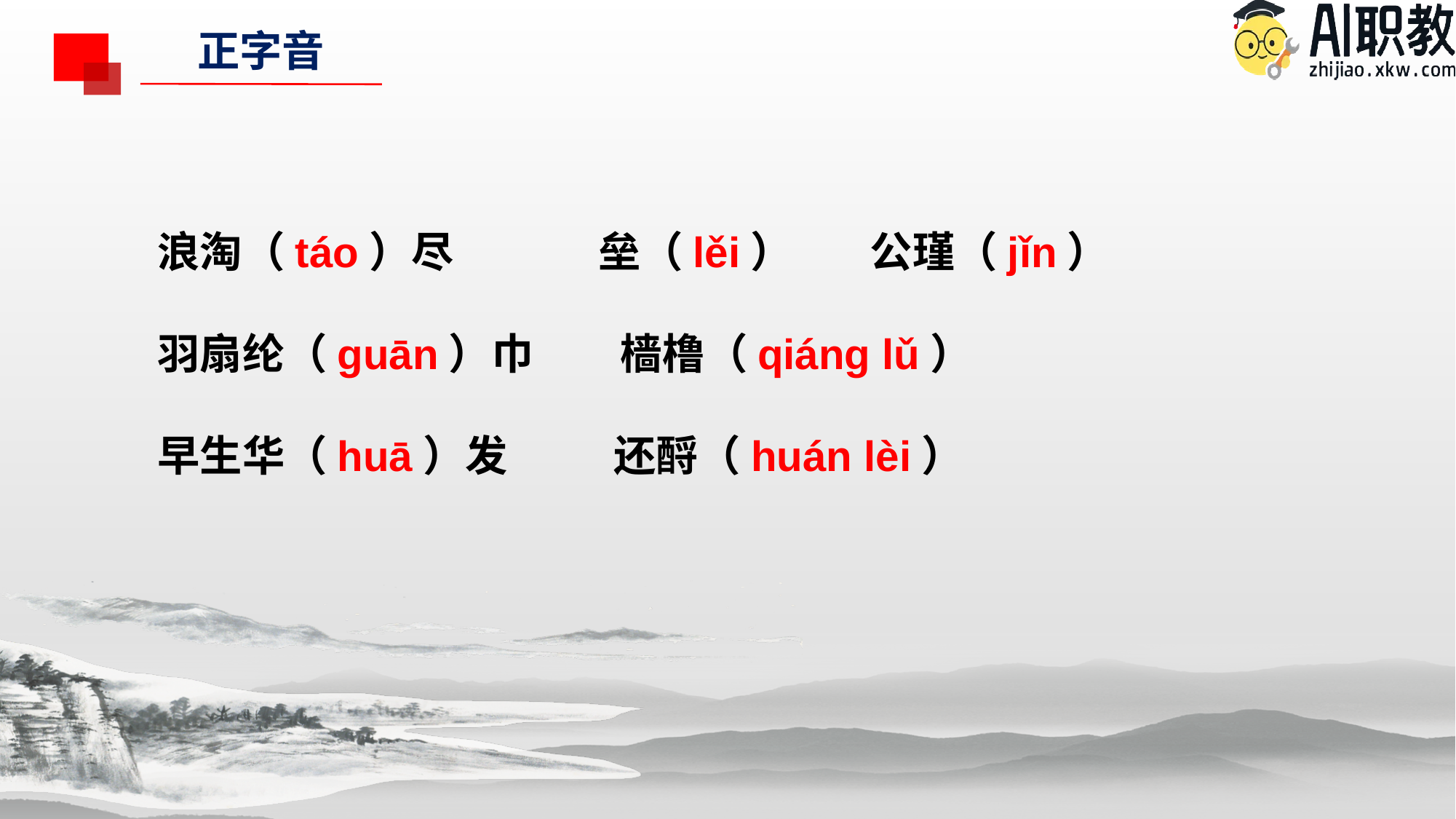

正字音

浪淘（táo）尽               垒（lěi）        公瑾（jǐn）
羽扇纶（guān）巾         樯橹（qiáng lǔ）
早生华（huā）发           还酹（huán lèi）